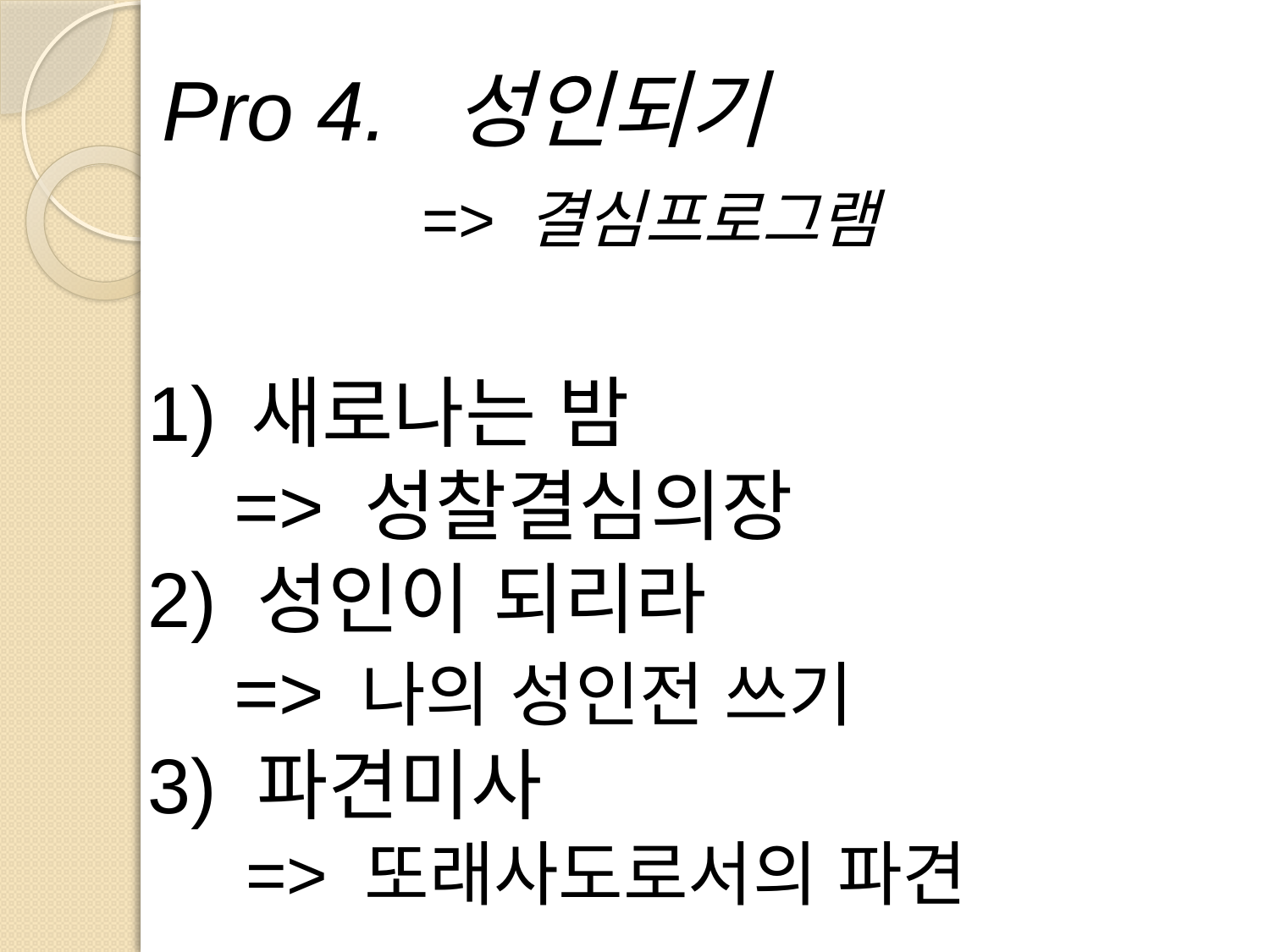

Pro 4.  성인되기
           => 결심프로그램
새로나는 밤
    => 성찰결심의장
2) 성인이 되리라
    => 나의 성인전 쓰기
3) 파견미사
     => 또래사도로서의 파견